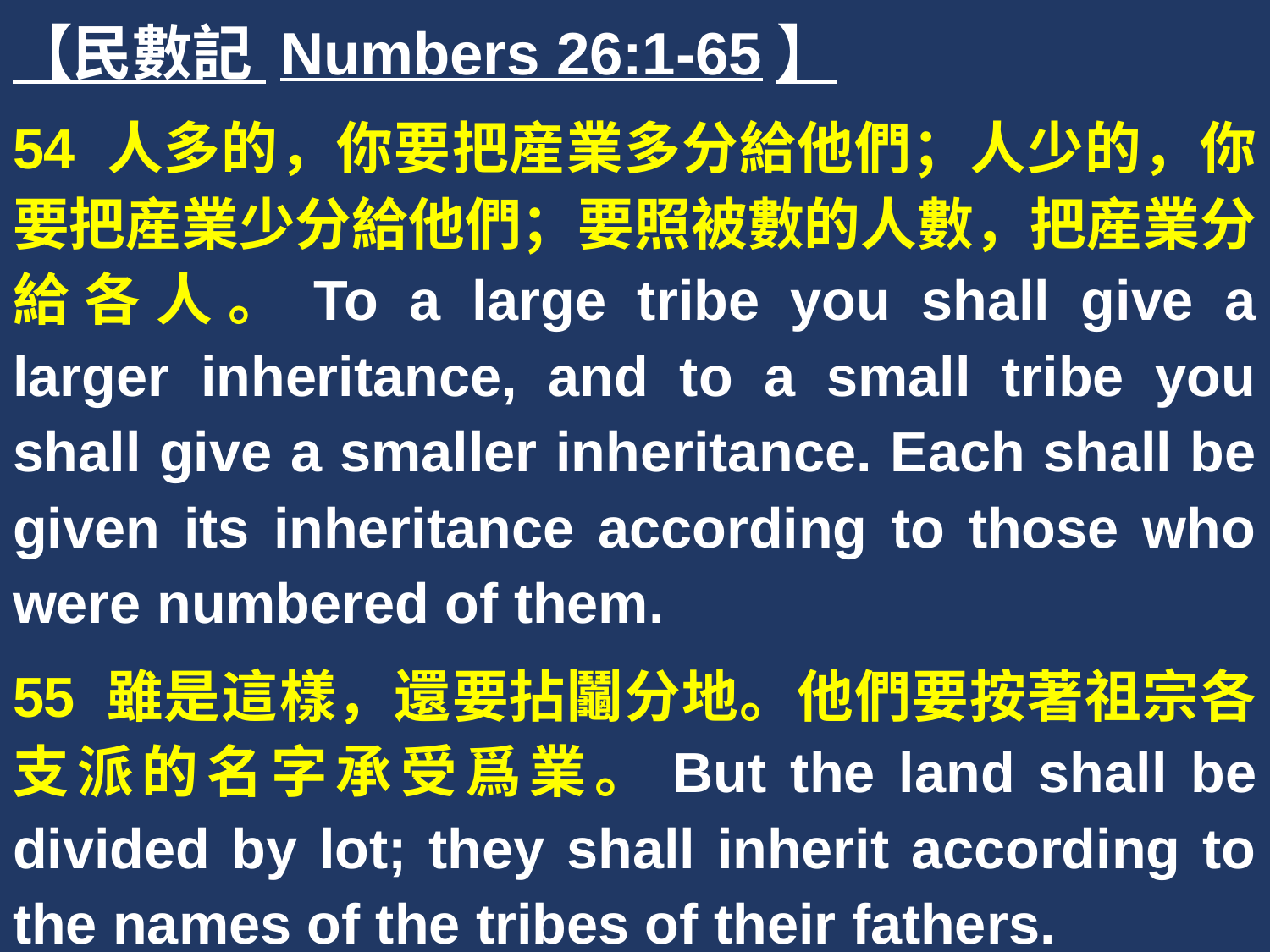

【民數記 Numbers 26:1-65】
54 人多的，你要把産業多分給他們；人少的，你要把産業少分給他們；要照被數的人數，把産業分給各人。To a large tribe you shall give a larger inheritance, and to a small tribe you shall give a smaller inheritance. Each shall be given its inheritance according to those who were numbered of them.
55 雖是這樣，還要拈鬮分地。他們要按著祖宗各支派的名字承受爲業。But the land shall be divided by lot; they shall inherit according to the names of the tribes of their fathers.